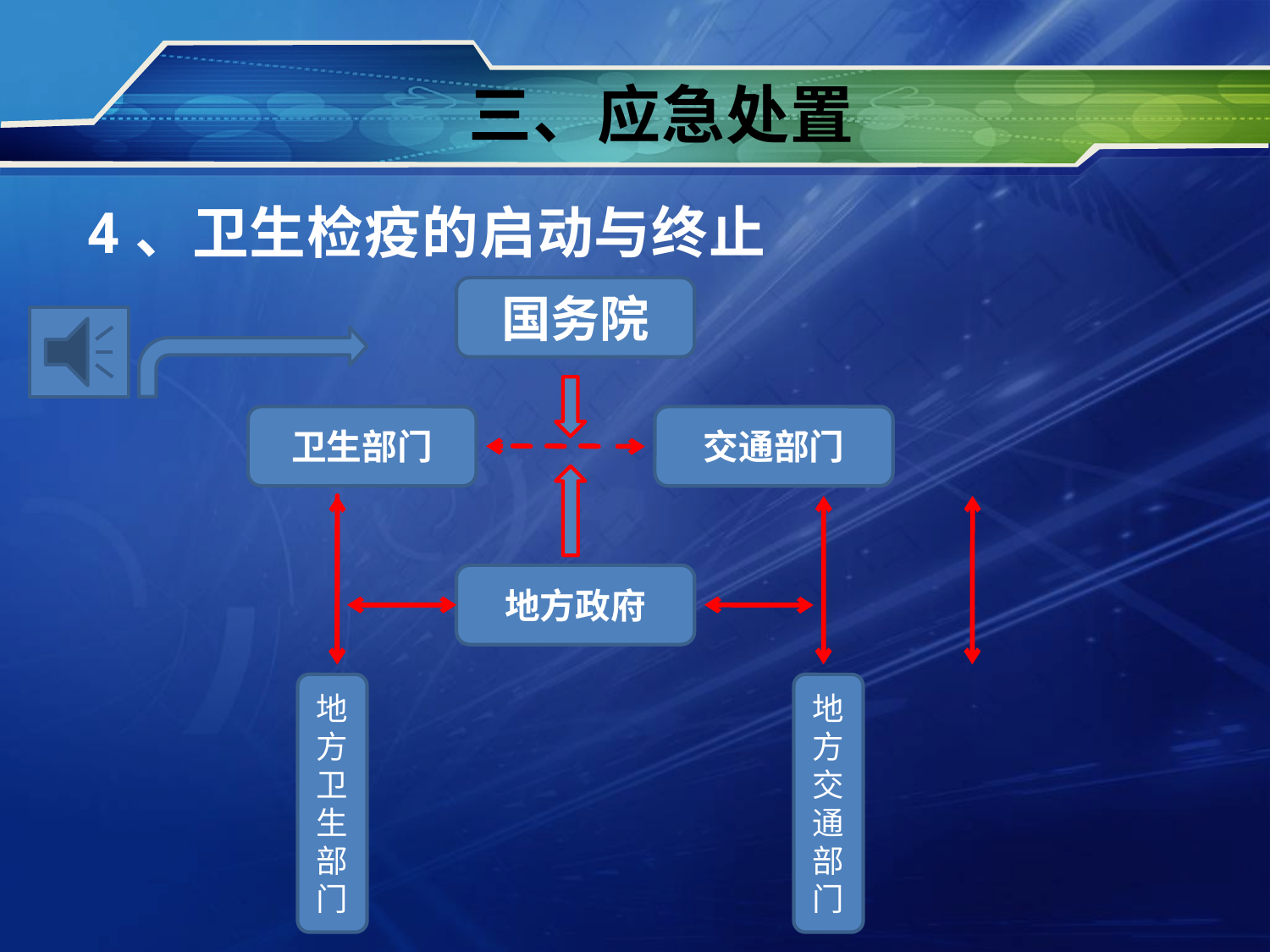

# 三、应急处置
4、卫生检疫的启动与终止
国务院

卫生部门
交通部门

地方政府
地方卫生部门
地方交通部门